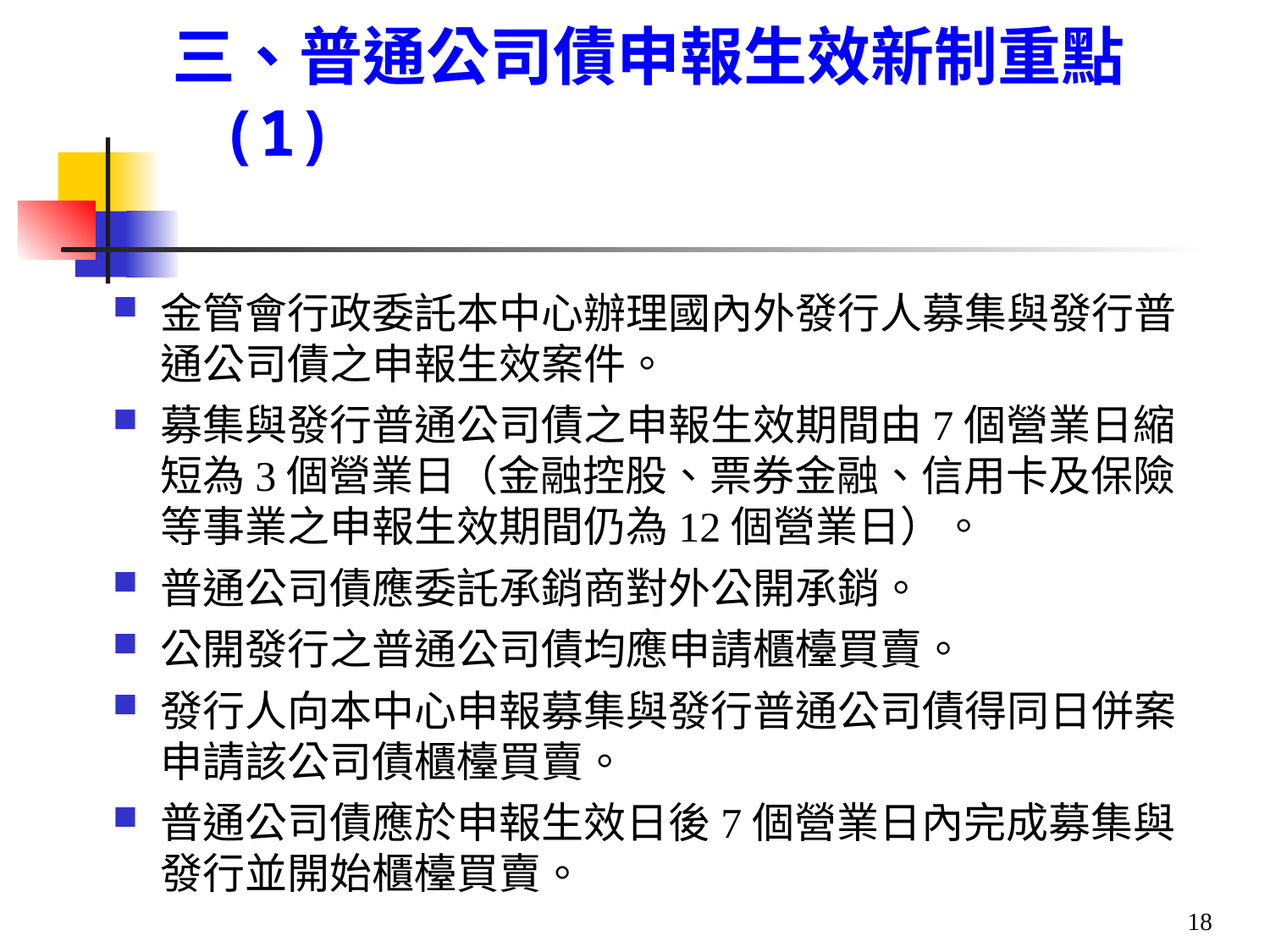

# 三、普通公司債申報生效新制重點(1)
金管會行政委託本中心辦理國內外發行人募集與發行普通公司債之申報生效案件。
募集與發行普通公司債之申報生效期間由7個營業日縮短為3個營業日（金融控股、票券金融、信用卡及保險等事業之申報生效期間仍為12個營業日）。
普通公司債應委託承銷商對外公開承銷。
公開發行之普通公司債均應申請櫃檯買賣。
發行人向本中心申報募集與發行普通公司債得同日併案申請該公司債櫃檯買賣。
普通公司債應於申報生效日後7個營業日內完成募集與發行並開始櫃檯買賣。
18